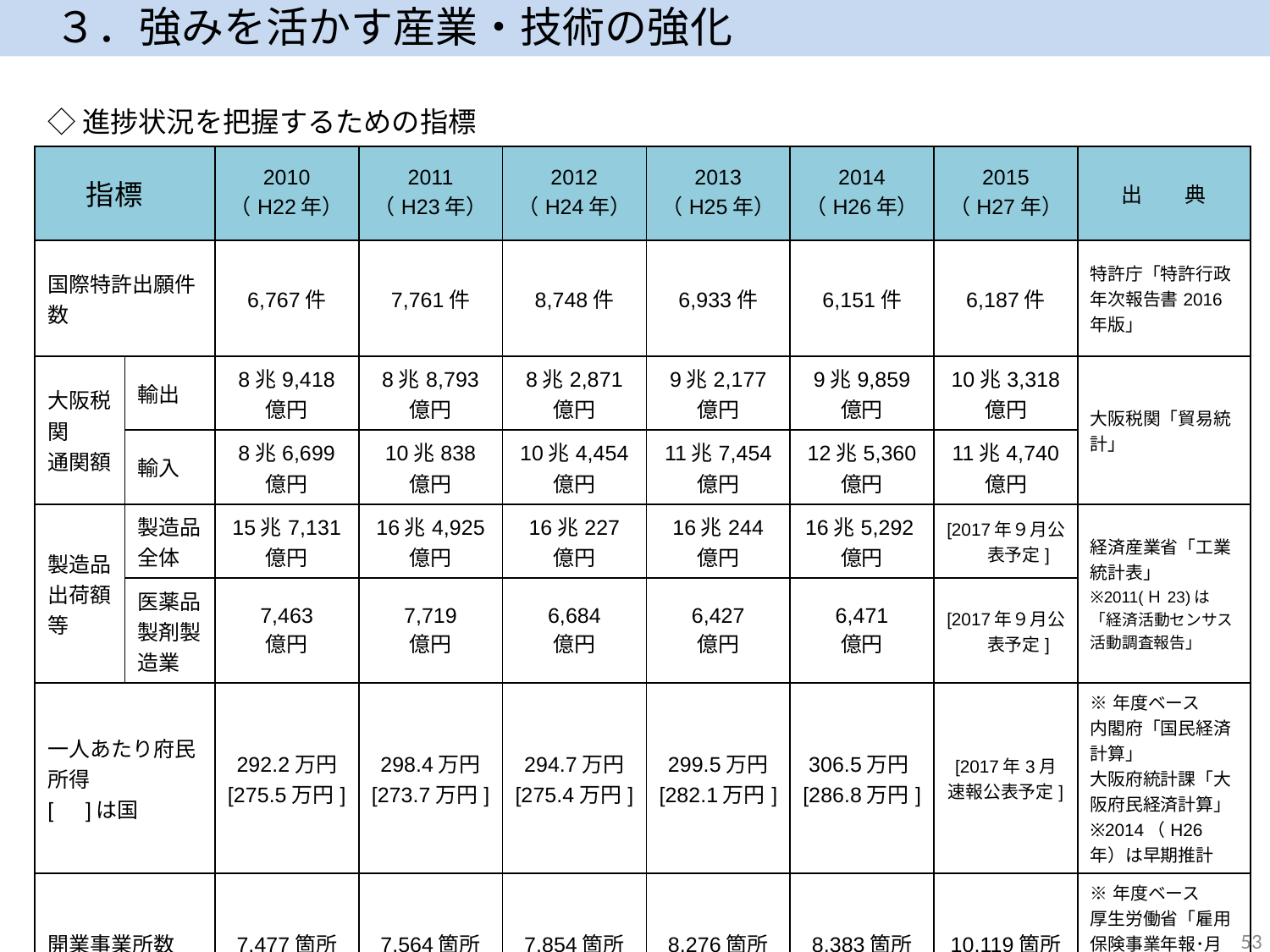

３．強みを活かす産業・技術の強化
◇進捗状況を把握するための指標
| 指標 |  | 2010 （H22年） | 2011 （H23年） | 2012 （H24年） | 2013 （H25年） | 2014 （H26年） | 2015 （H27年） | 出　　典 |
| --- | --- | --- | --- | --- | --- | --- | --- | --- |
| 国際特許出願件数 |  | 6,767件 | 7,761件 | 8,748件 | 6,933件 | 6,151件 | 6,187件 | 特許庁「特許行政年次報告書2016年版」 |
| 大阪税関 通関額 | 輸出 | 8兆9,418 億円 | 8兆8,793 億円 | 8兆2,871 億円 | 9兆2,177 億円 | 9兆9,859 億円 | 10兆3,318 億円 | 大阪税関「貿易統計」 |
|  | 輸入 | 8兆6,699 億円 | 10兆838 億円 | 10兆4,454 億円 | 11兆7,454 億円 | 12兆5,360 億円 | 11兆4,740 億円 |  |
| 製造品 出荷額等 | 製造品 全体 | 15兆7,131 億円 | 16兆4,925 億円 | 16兆227 億円 | 16兆244 億円 | 16兆5,292億円 | [2017年９月公表予定] | 経済産業省「工業統計表」 ※2011(Ｈ23)は「経済活動センサス活動調査報告」 |
|  | 医薬品製剤製造業 | 7,463 億円 | 7,719 億円 | 6,684 億円 | 6,427 億円 | 6,471 億円 | [2017年９月公表予定] |  |
| 一人あたり府民所得 [　]は国 |  | 292.2万円 [275.5万円] | 298.4万円 [273.7万円] | 294.7万円 [275.4万円] | 299.5万円 [282.1万円] | 306.5万円[286.8万円] | [2017年3月 速報公表予定] | ※年度ベース 内閣府「国民経済計算」 大阪府統計課「大阪府民経済計算」 ※2014（H26年）は早期推計 |
| 開業事業所数 |  | 7,477箇所 | 7,564箇所 | 7,854箇所 | 8,276箇所 | 8,383箇所 | 10,119箇所 | ※年度ベース 厚生労働省「雇用保険事業年報･月報」雇用保険関係新規成立事業者数 |
53